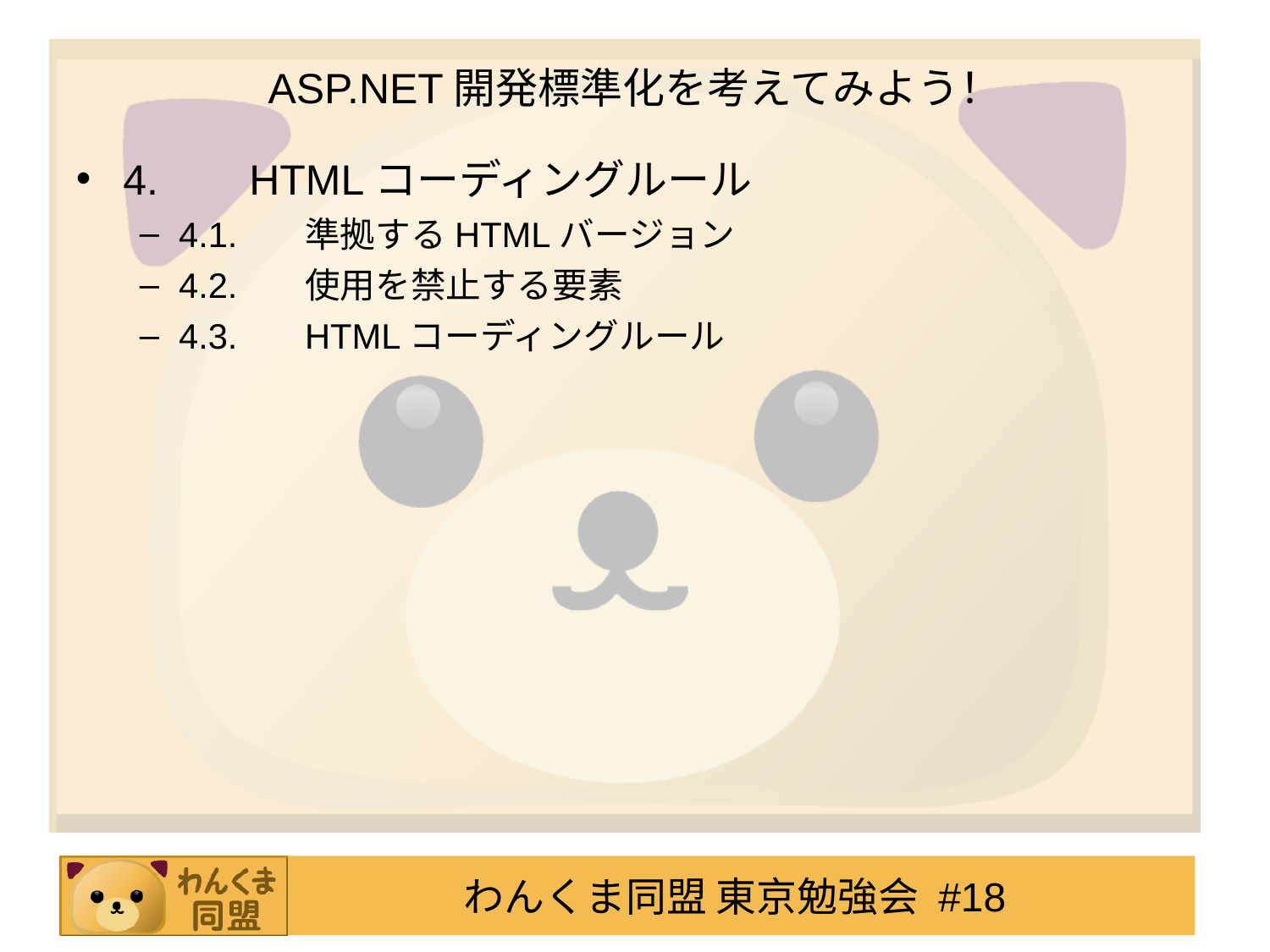

ASP.NET開発標準化を考えてみよう！
4.	HTMLコーディングルール
4.1.	準拠するHTMLバージョン
4.2.	使用を禁止する要素
4.3.	HTMLコーディングルール